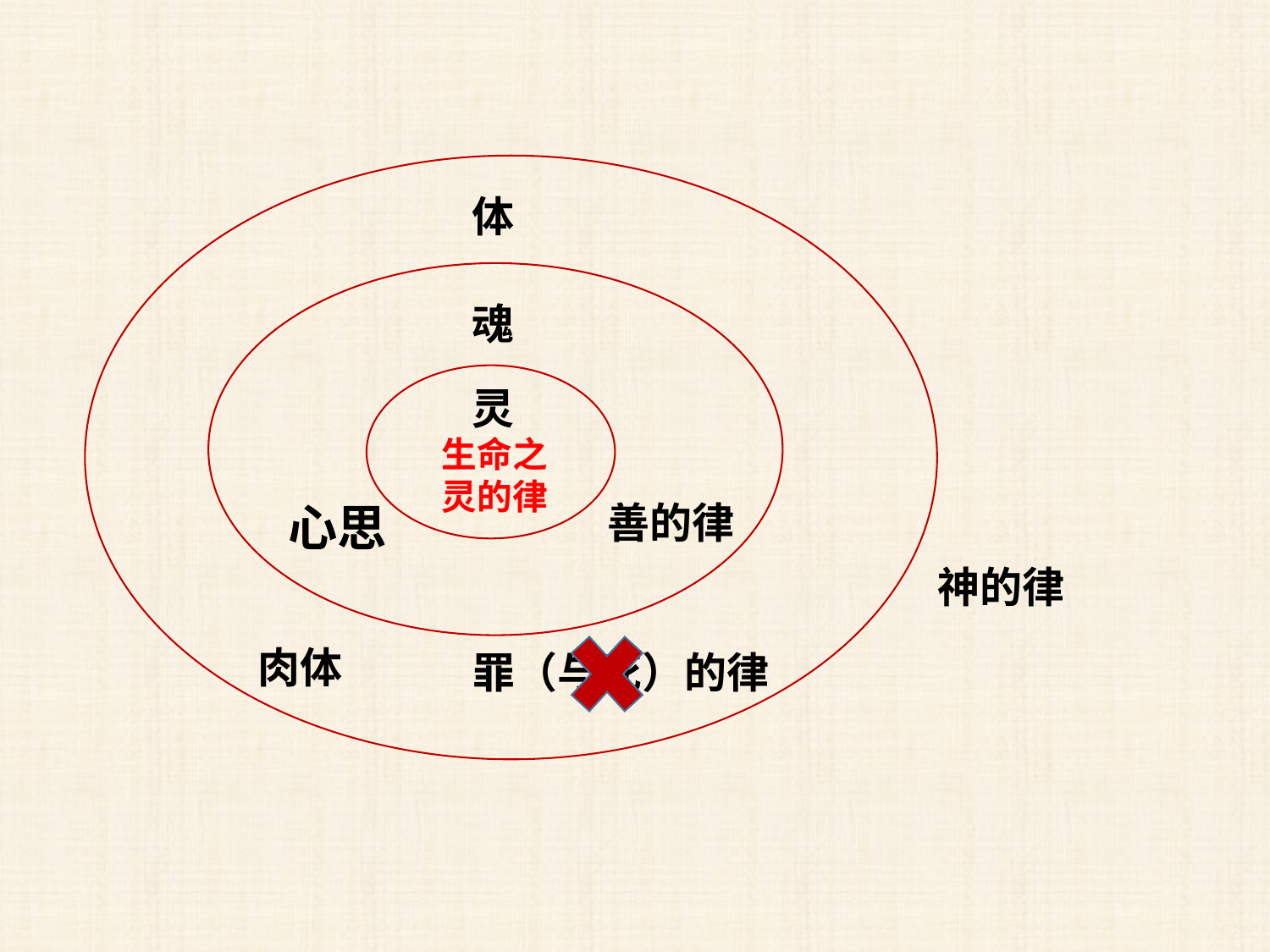

体

魂

灵
生命之灵的律
心思
善的律
神的律

肉体
罪（与死）的律